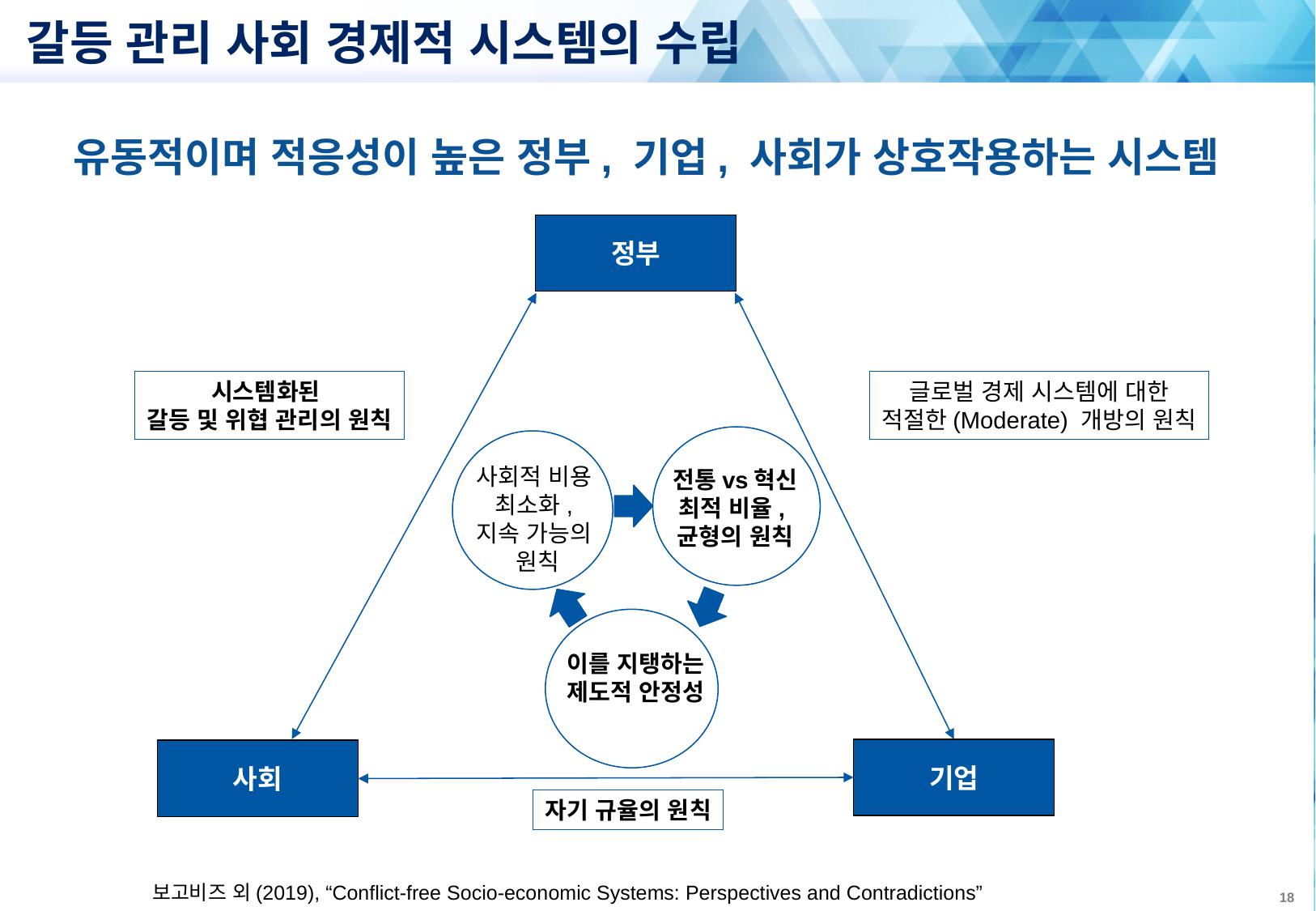

# 갈등 관리 사회 경제적 시스템의 수립
유동적이며 적응성이 높은 정부, 기업, 사회가 상호작용하는 시스템
정부
시스템화된
갈등 및 위협 관리의 원칙
글로벌 경제 시스템에 대한
적절한(Moderate) 개방의 원칙

사회적 비용
최소화,
지속 가능의
원칙
전통vs혁신
최적 비율,
균형의 원칙

이를 지탱하는
제도적 안정성
기업
사회
자기 규율의 원칙
보고비즈 외(2019), “Conflict-free Socio-economic Systems: Perspectives and Contradictions”